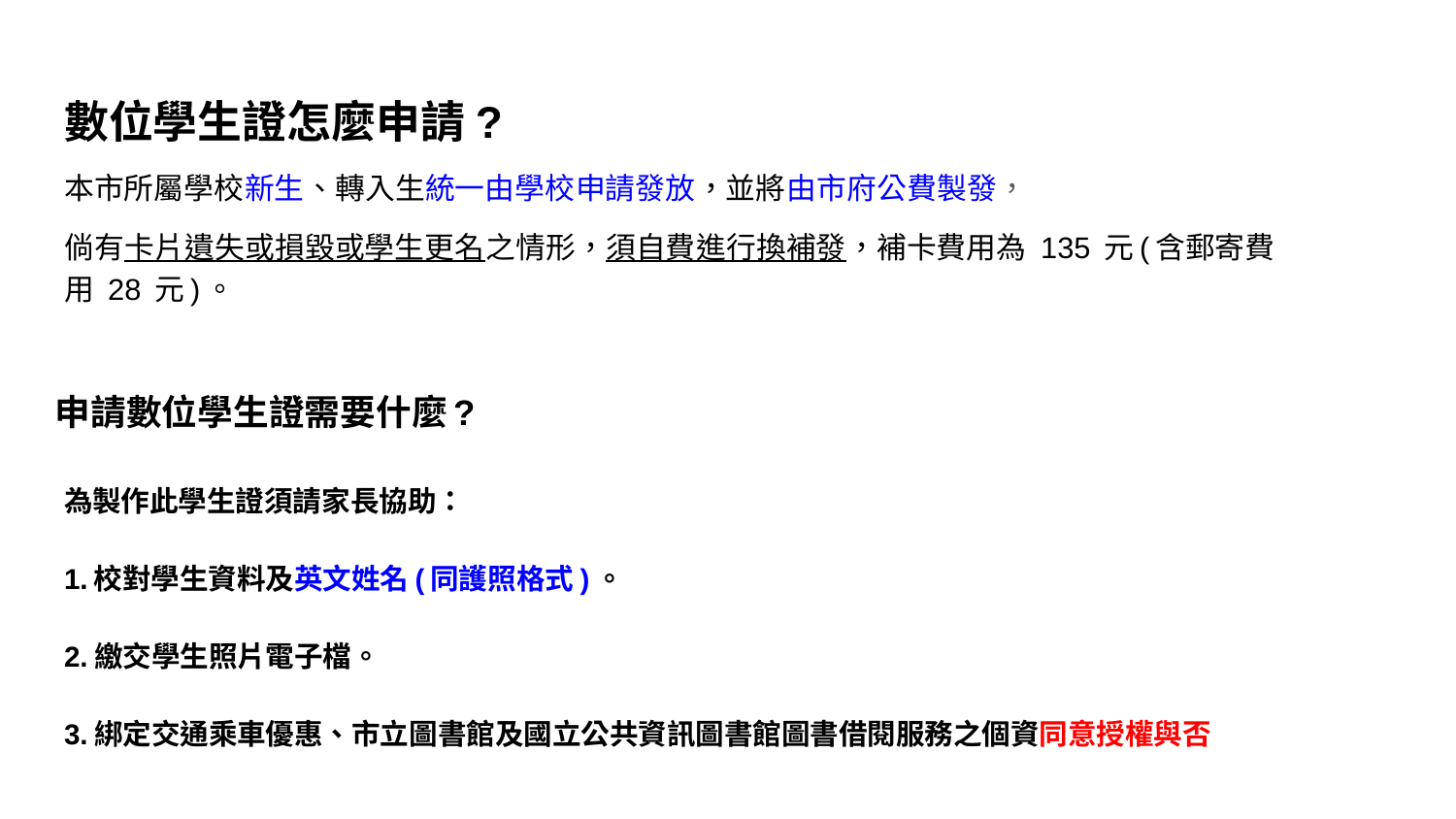

# 數位學生證怎麼申請?
本市所屬學校新生、轉入生統一由學校申請發放，並將由市府公費製發，
倘有卡片遺失或損毀或學生更名之情形，須自費進行換補發，補卡費用為 135 元(含郵寄費用 28 元)。
申請數位學生證需要什麼?
為製作此學生證須請家長協助：
1. 校對學生資料及英文姓名(同護照格式)。
2.繳交學生照片電子檔。
3.綁定交通乘車優惠、市立圖書館及國立公共資訊圖書館圖書借閱服務之個資同意授權與否